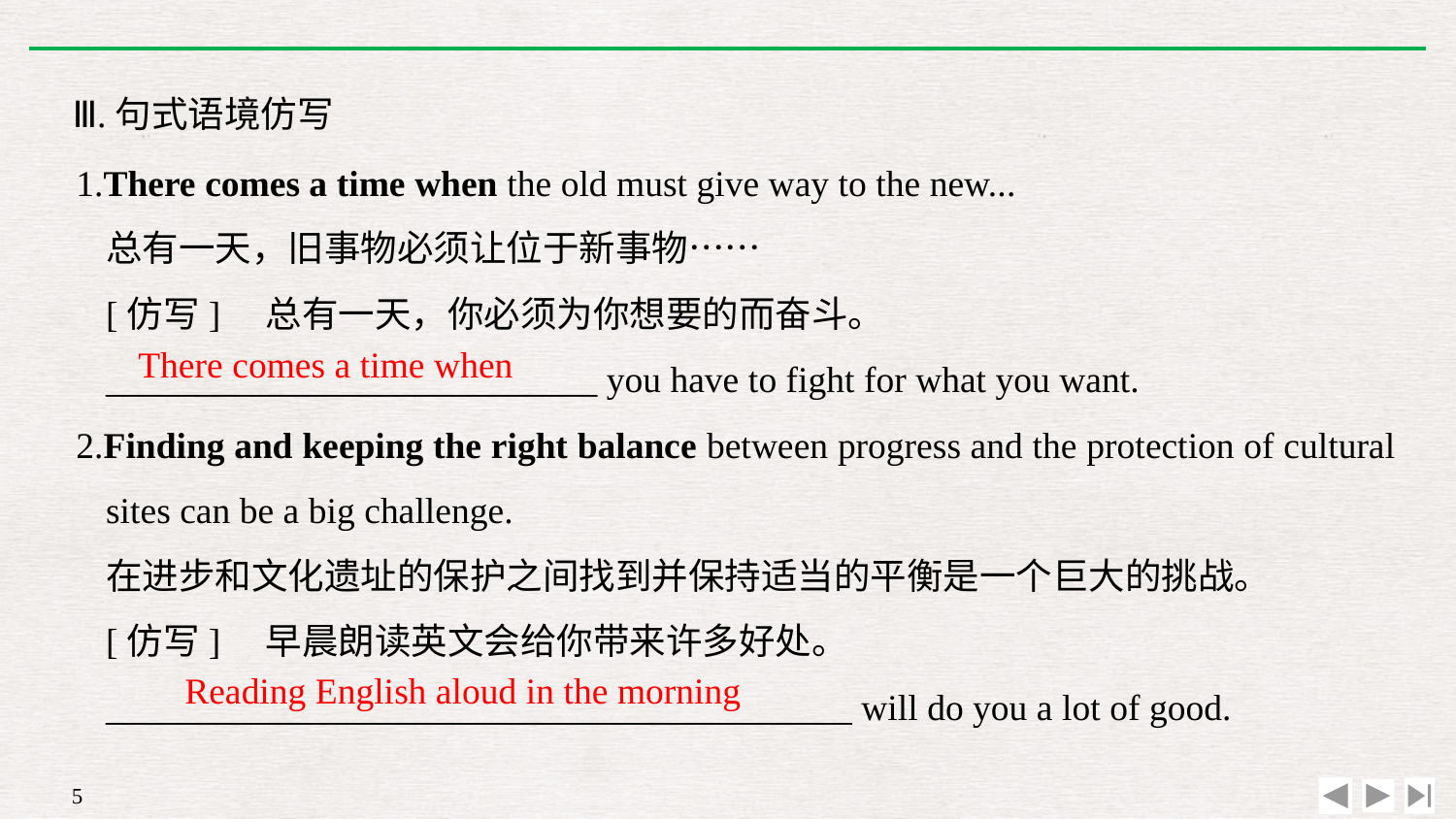

Ⅲ.句式语境仿写
1.There comes a time when the old must give way to the new...
	总有一天，旧事物必须让位于新事物……
	[仿写]　总有一天，你必须为你想要的而奋斗。
	___________________________ you have to fight for what you want.
2.Finding and keeping the right balance between progress and the protection of cultural sites can be a big challenge.
	在进步和文化遗址的保护之间找到并保持适当的平衡是一个巨大的挑战。
	[仿写]　早晨朗读英文会给你带来许多好处。
	_________________________________________ will do you a lot of good.
There comes a time when
Reading English aloud in the morning